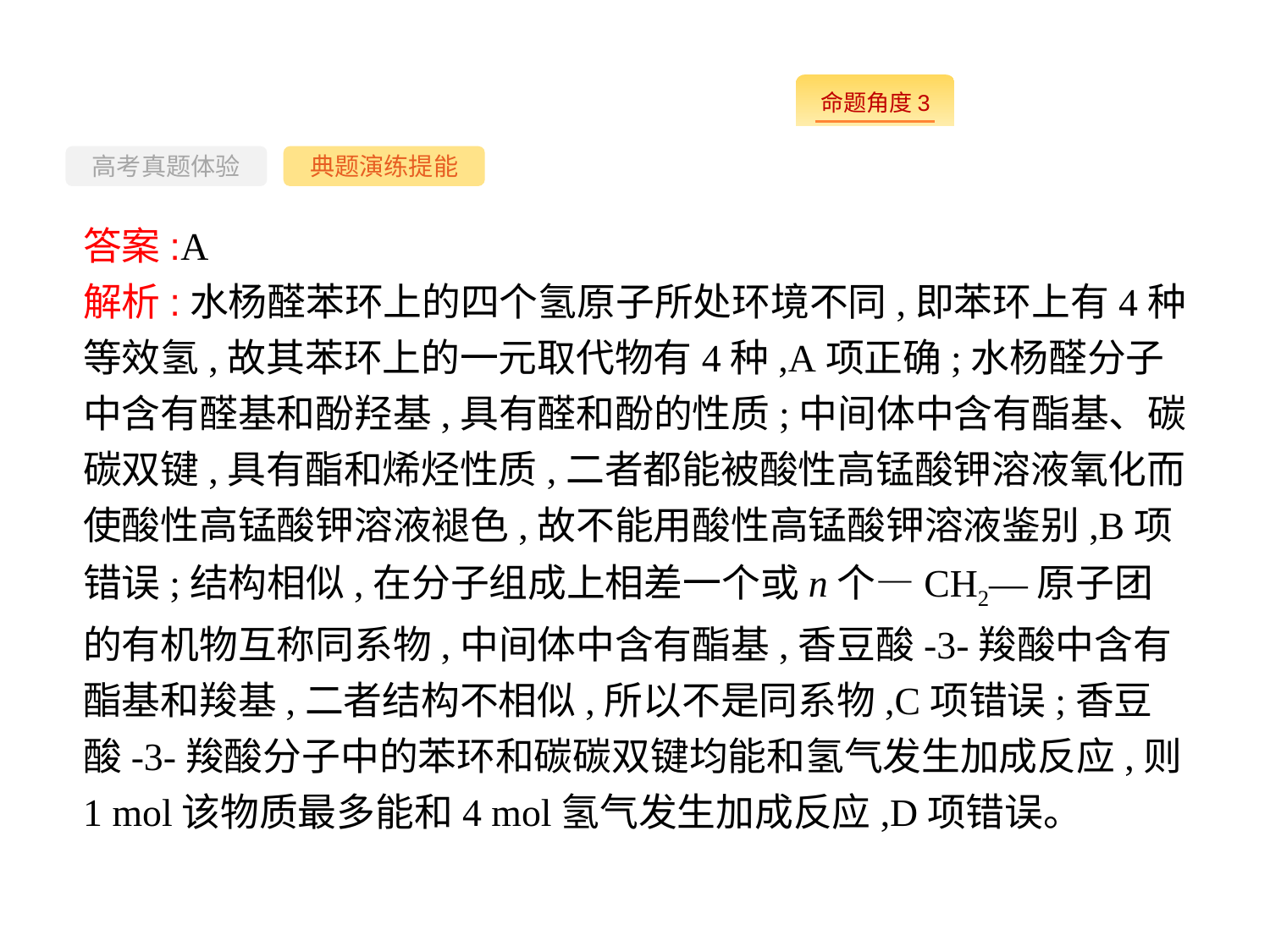

-52-
高考真题体验
典题演练提能
答案:A
解析:水杨醛苯环上的四个氢原子所处环境不同,即苯环上有4种等效氢,故其苯环上的一元取代物有4种,A项正确;水杨醛分子中含有醛基和酚羟基,具有醛和酚的性质;中间体中含有酯基、碳碳双键,具有酯和烯烃性质,二者都能被酸性高锰酸钾溶液氧化而使酸性高锰酸钾溶液褪色,故不能用酸性高锰酸钾溶液鉴别,B项错误;结构相似,在分子组成上相差一个或n个—CH2—原子团的有机物互称同系物,中间体中含有酯基,香豆酸-3-羧酸中含有酯基和羧基,二者结构不相似,所以不是同系物,C项错误;香豆酸-3-羧酸分子中的苯环和碳碳双键均能和氢气发生加成反应,则1 mol该物质最多能和4 mol氢气发生加成反应,D项错误。